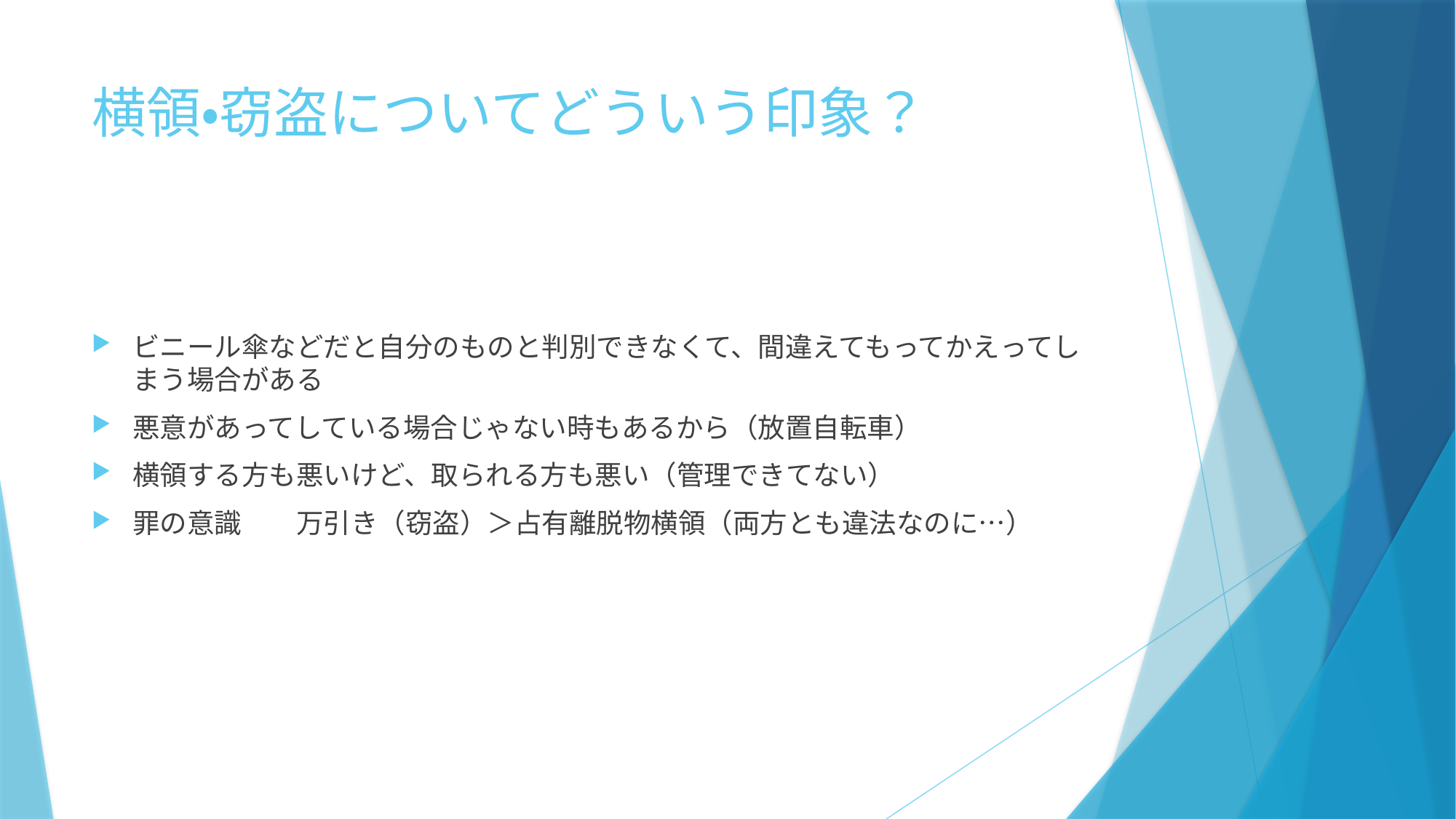

# 横領・窃盗についてどういう印象？

ビニール傘などだと自分のものと判別できなくて、間違えてもってかえってしまう場合がある
悪意があってしている場合じゃない時もあるから（放置自転車）
横領する方も悪いけど、取られる方も悪い（管理できてない）
罪の意識　　万引き（窃盗）＞占有離脱物横領（両方とも違法なのに…）